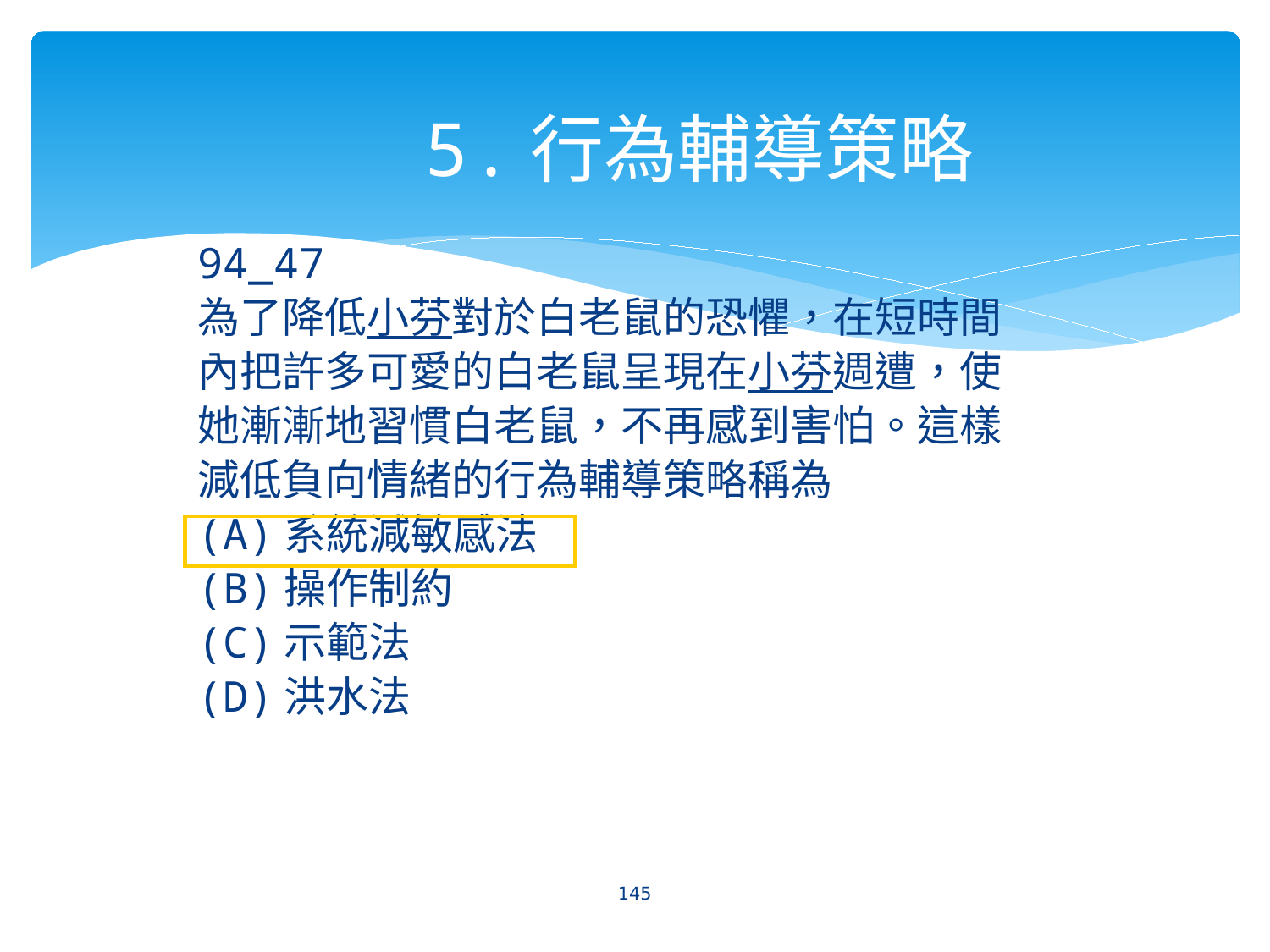

# 5.行為輔導策略
94_47
為了降低小芬對於白老鼠的恐懼，在短時間
內把許多可愛的白老鼠呈現在小芬週遭，使
她漸漸地習慣白老鼠，不再感到害怕。這樣
減低負向情緒的行為輔導策略稱為
(A)系統減敏感法
(B)操作制約
(C)示範法
(D)洪水法

145